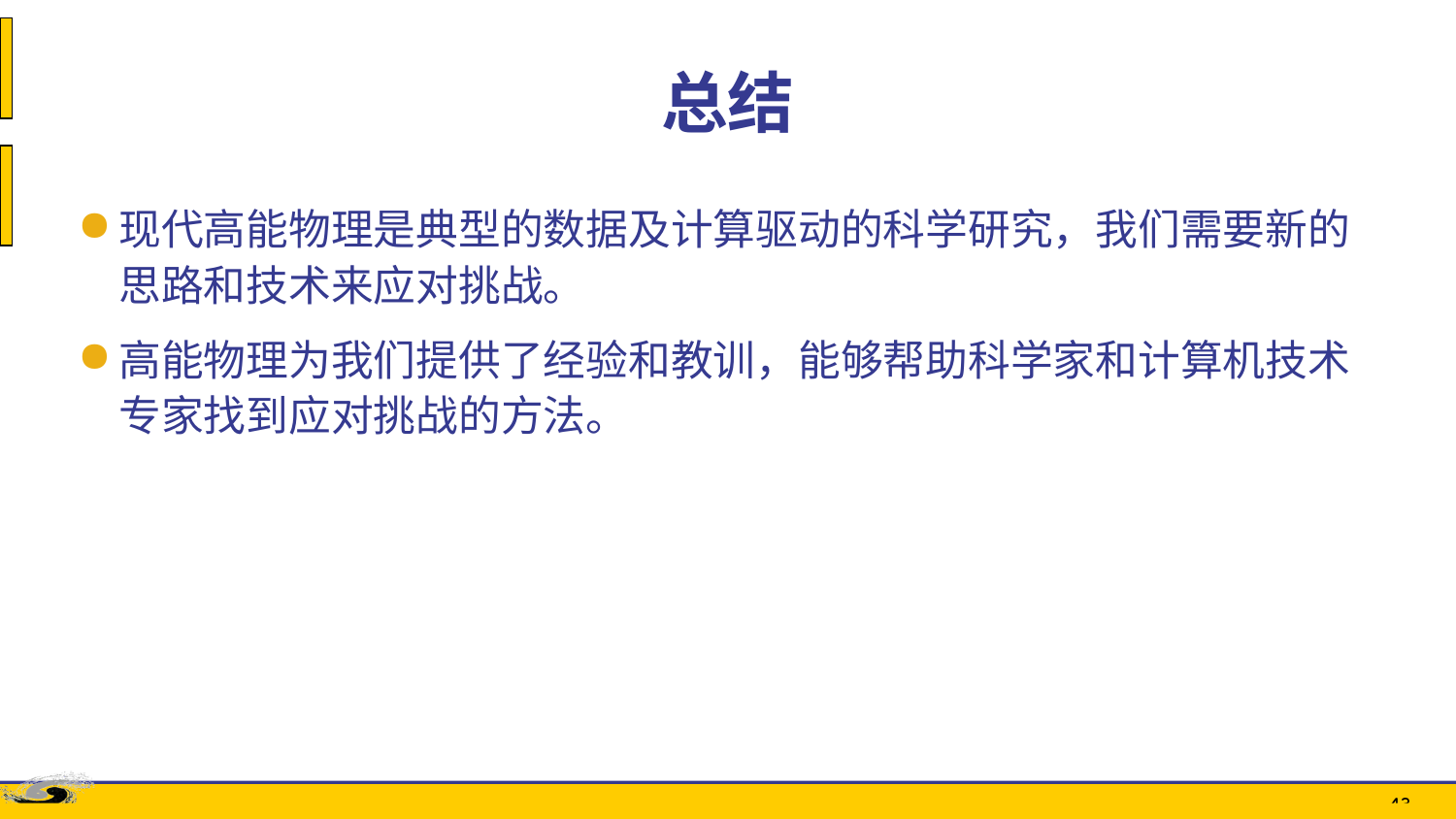

# 总结
现代高能物理是典型的数据及计算驱动的科学研究，我们需要新的思路和技术来应对挑战。
高能物理为我们提供了经验和教训，能够帮助科学家和计算机技术专家找到应对挑战的方法。